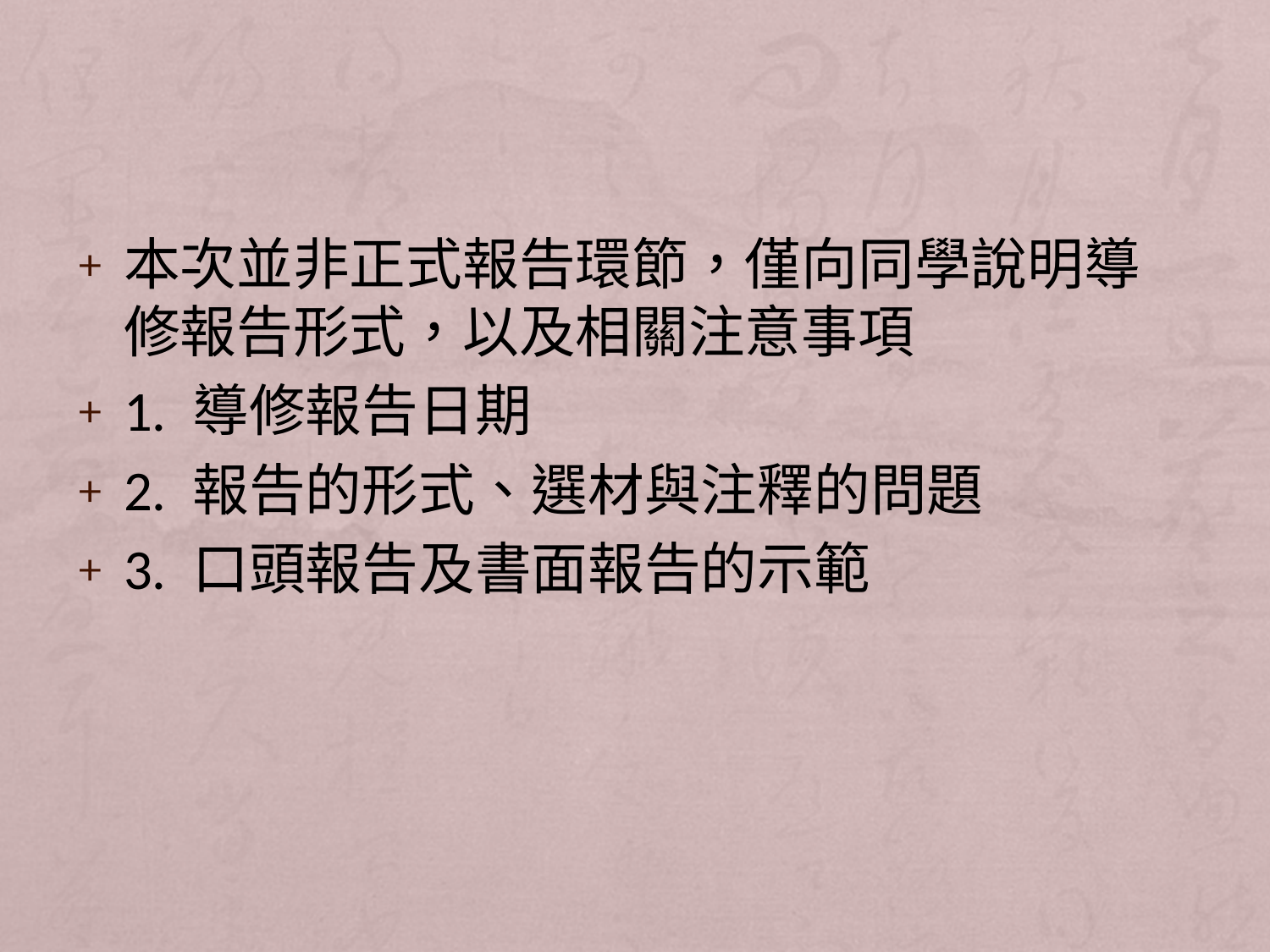

#
本次並非正式報告環節，僅向同學說明導修報告形式，以及相關注意事項
1. 導修報告日期
2. 報告的形式、選材與注釋的問題
3. 口頭報告及書面報告的示範